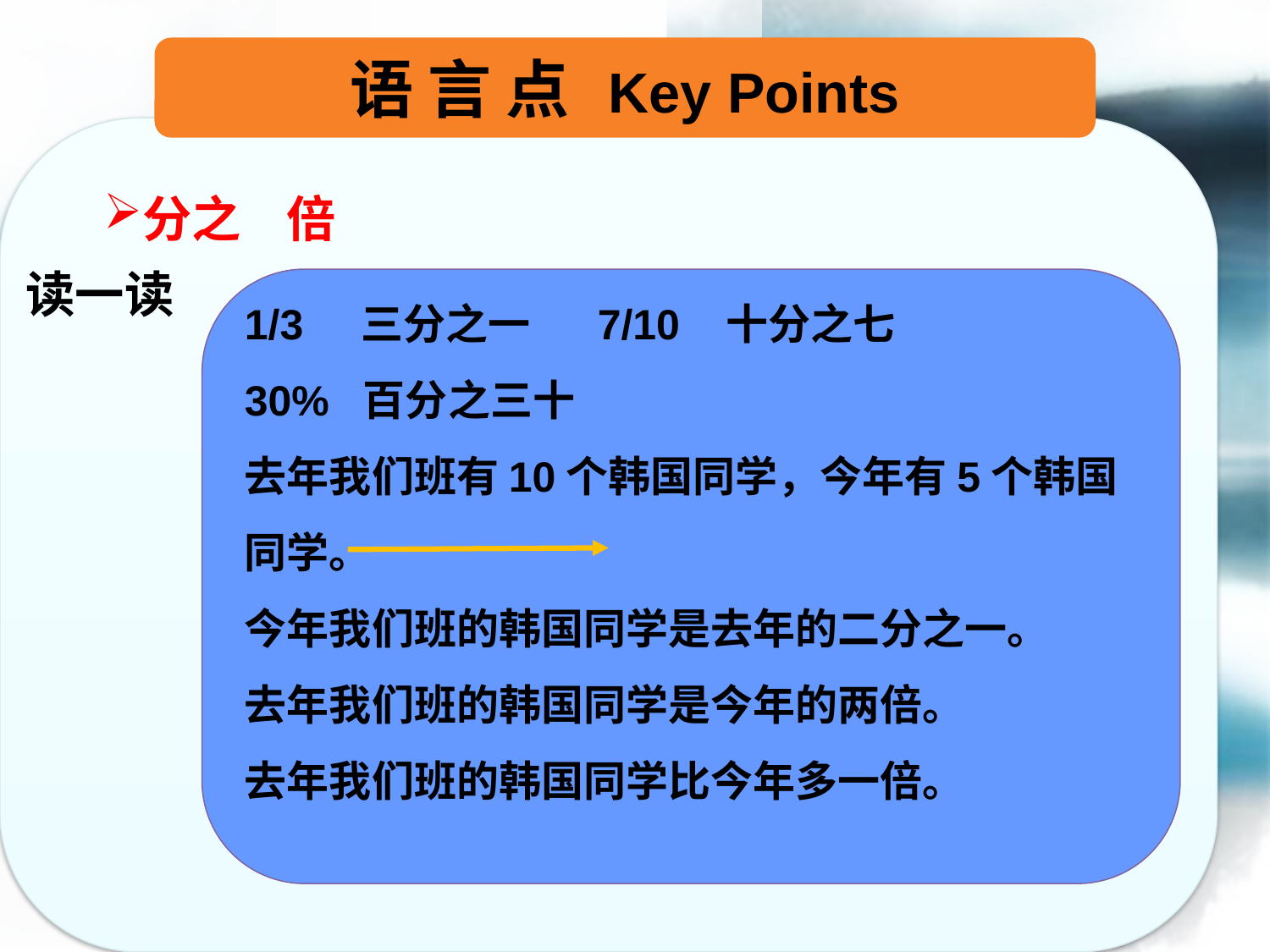

语 言 点  Key Points

分之    倍
读一读
1/3    三分之一      7/10   十分之七
30%  百分之三十
去年我们班有10个韩国同学，今年有5个韩国同学。
今年我们班的韩国同学是去年的二分之一。
去年我们班的韩国同学是今年的两倍。
去年我们班的韩国同学比今年多一倍。